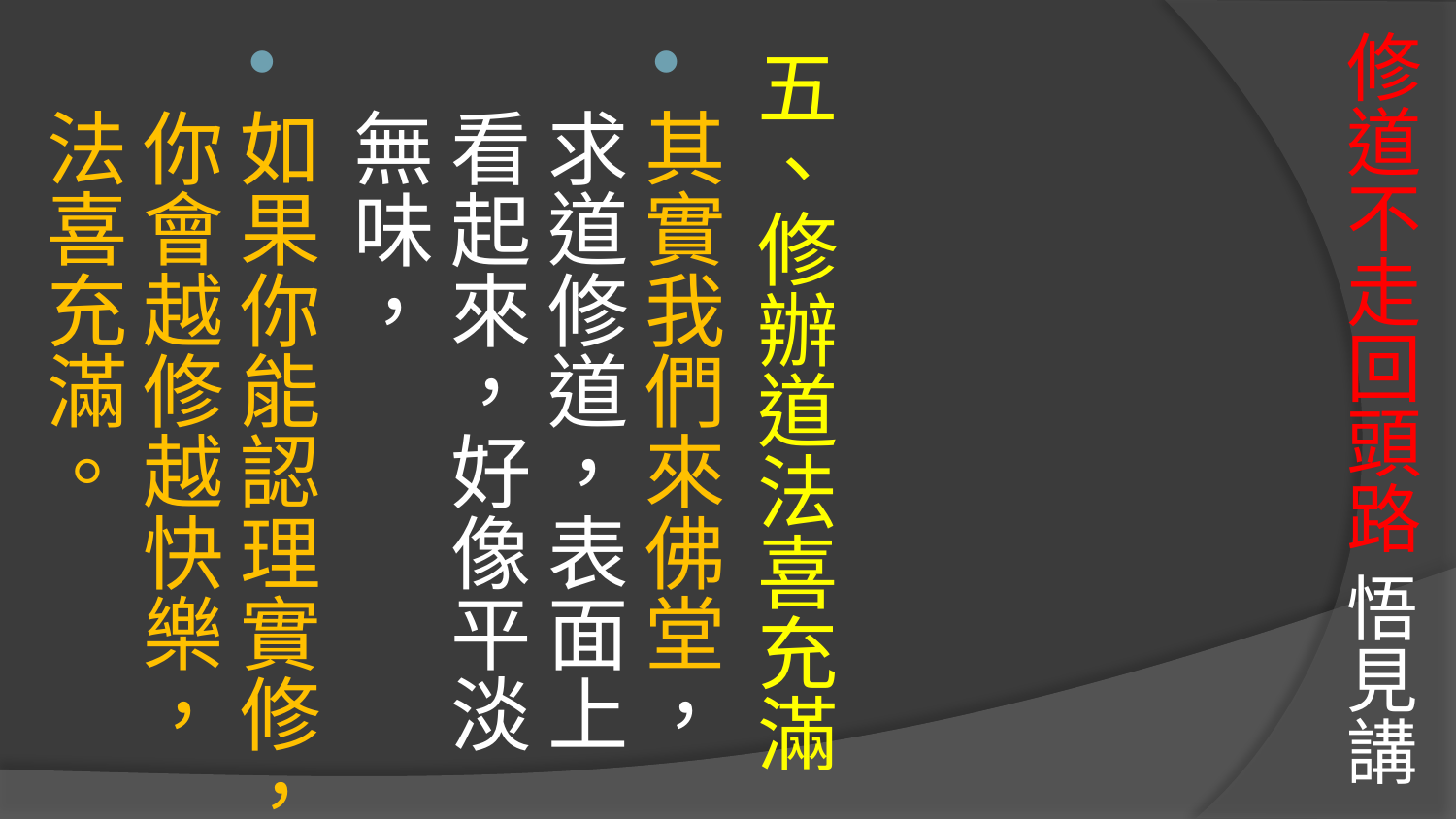

# 修道不走回頭路 悟見講
五、修辦道法喜充滿
其實我們來佛堂，求道修道，表面上看起來，好像平淡無味，
如果你能認理實修，你會越修越快樂，法喜充滿。